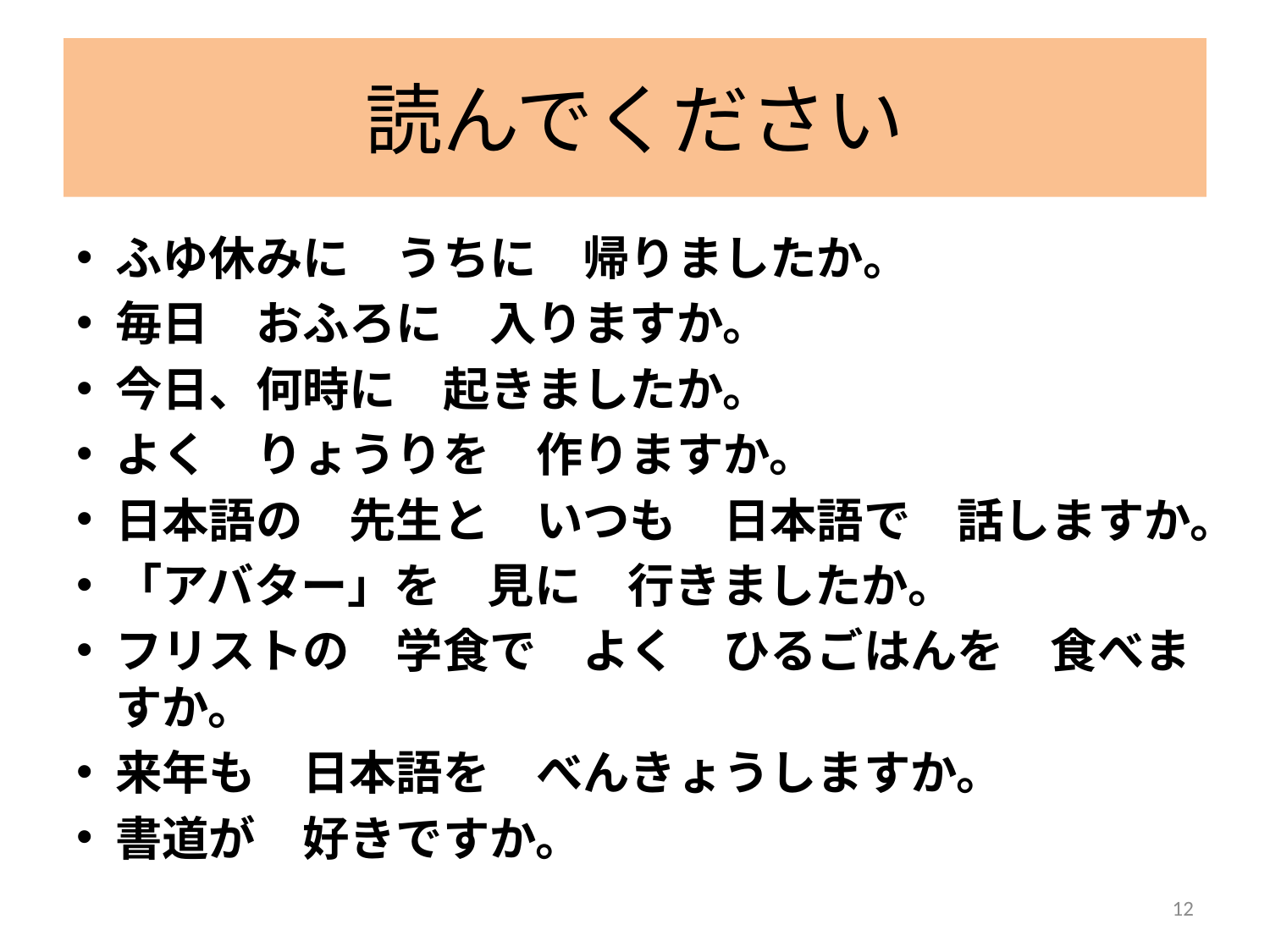

# 読んでください
ふゆ休みに　うちに　帰りましたか。
毎日　おふろに　入りますか。
今日、何時に　起きましたか。
よく　りょうりを　作りますか。
日本語の　先生と　いつも　日本語で　話しますか。
「アバター」を　見に　行きましたか。
フリストの　学食で　よく　ひるごはんを　食べますか。
来年も　日本語を　べんきょうしますか。
書道が　好きですか。

12